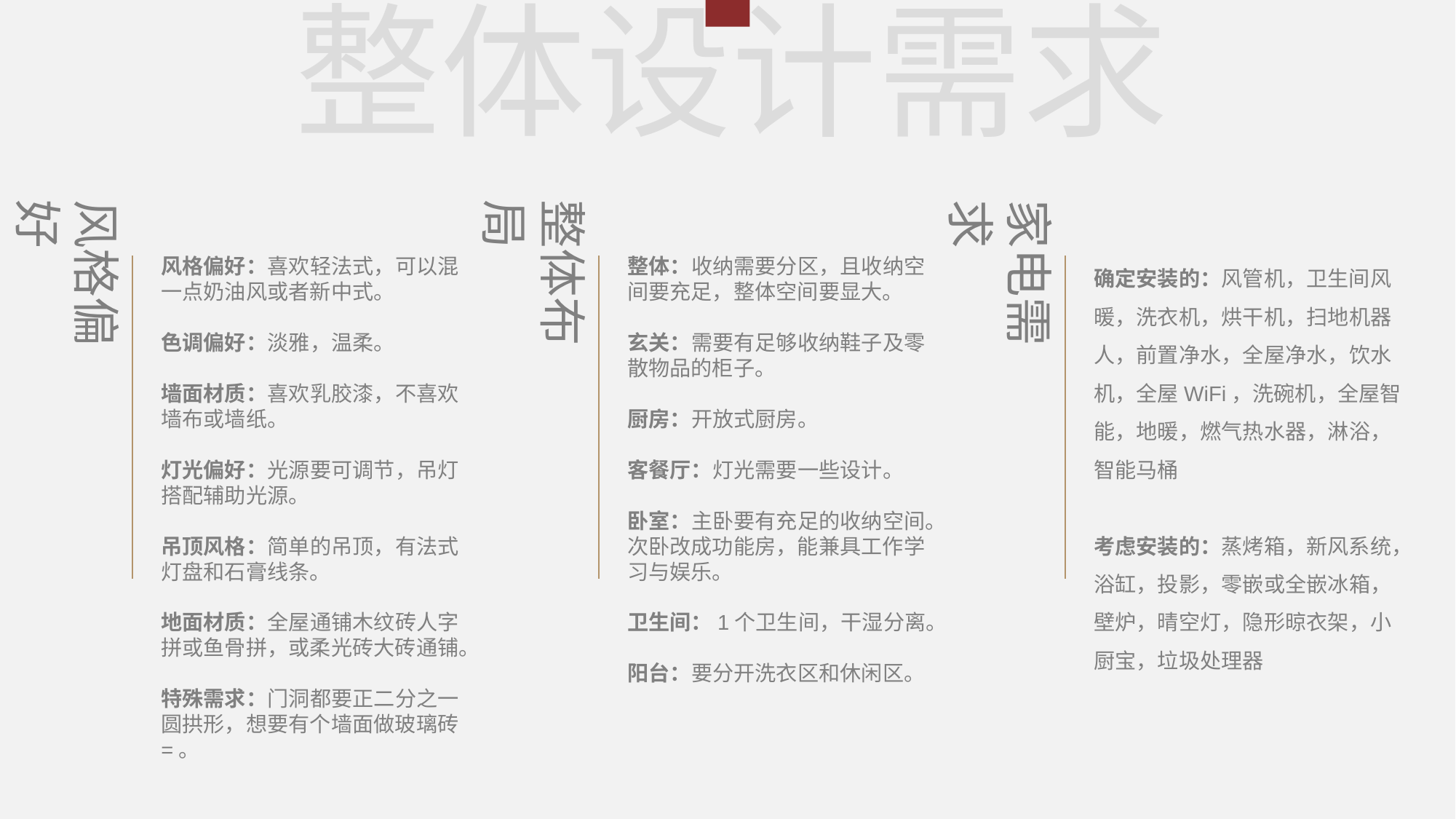

整体设计需求
风格偏好
风格偏好：喜欢轻法式，可以混一点奶油风或者新中式。

色调偏好：淡雅，温柔。

墙面材质：喜欢乳胶漆，不喜欢墙布或墙纸。

灯光偏好：光源要可调节，吊灯搭配辅助光源。

吊顶风格：简单的吊顶，有法式灯盘和石膏线条。

地面材质：全屋通铺木纹砖人字拼或鱼骨拼，或柔光砖大砖通铺。

特殊需求：门洞都要正二分之一圆拱形，想要有个墙面做玻璃砖=。
整体布局
整体：收纳需要分区，且收纳空间要充足，整体空间要显大。

玄关：需要有足够收纳鞋子及零散物品的柜子。

厨房：开放式厨房。

客餐厅：灯光需要一些设计。

卧室：主卧要有充足的收纳空间。次卧改成功能房，能兼具工作学习与娱乐。

卫生间：1个卫生间，干湿分离。

阳台：要分开洗衣区和休闲区。
家电需求
确定安装的：风管机，卫生间风暖，洗衣机，烘干机，扫地机器人，前置净水，全屋净水，饮水机，全屋WiFi，洗碗机，全屋智能，地暖，燃气热水器，淋浴，智能马桶

考虑安装的：蒸烤箱，新风系统，浴缸，投影，零嵌或全嵌冰箱，壁炉，晴空灯，隐形晾衣架，小厨宝，垃圾处理器